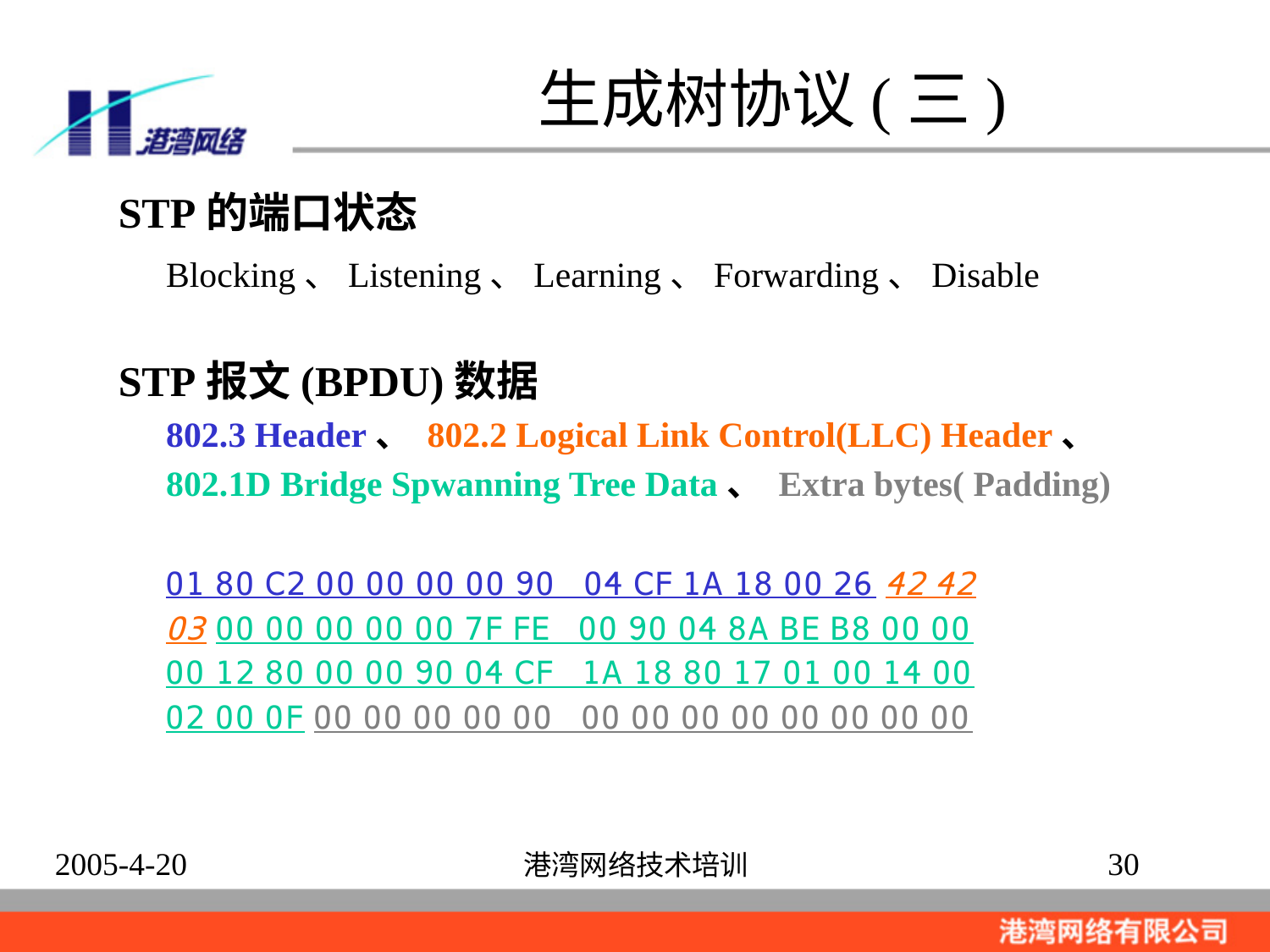

# 生成树协议(三)
STP的端口状态
	Blocking、Listening、Learning、Forwarding、Disable

STP报文(BPDU)数据
	802.3 Header、 802.2 Logical Link Control(LLC) Header、
	802.1D Bridge Spwanning Tree Data、 Extra bytes( Padding)

	01 80 C2 00 00 00 00 90   04 CF 1A 18 00 26 42 42
	03 00 00 00 00 00 7F FE   00 90 04 8A BE B8 00 00
	00 12 80 00 00 90 04 CF   1A 18 80 17 01 00 14 00
	02 00 0F 00 00 00 00 00   00 00 00 00 00 00 00 00